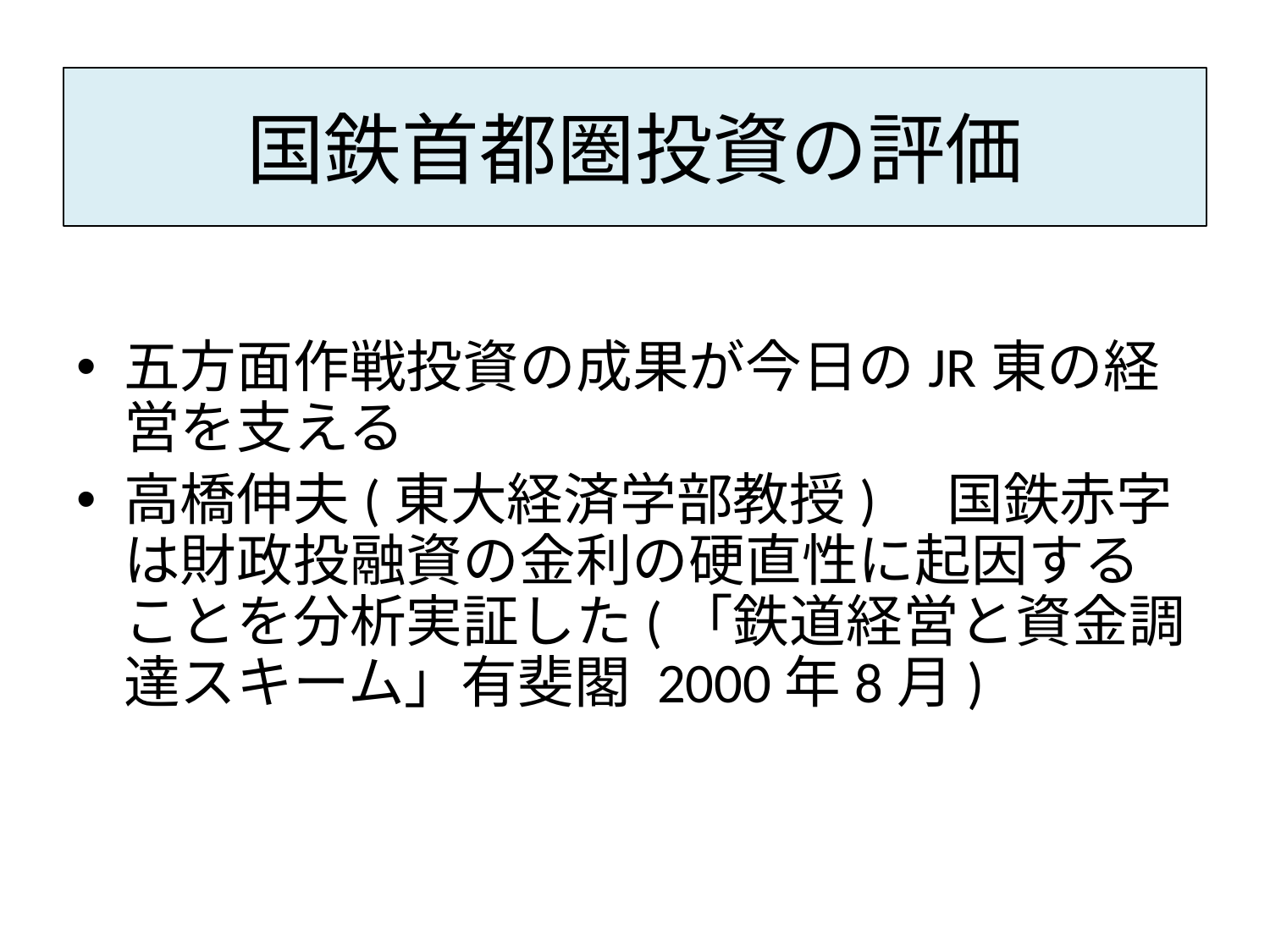

# 国鉄首都圏投資の評価
五方面作戦投資の成果が今日のJR東の経営を支える
高橋伸夫(東大経済学部教授)　国鉄赤字は財政投融資の金利の硬直性に起因することを分析実証した(「鉄道経営と資金調達スキーム」有斐閣 2000年8月)